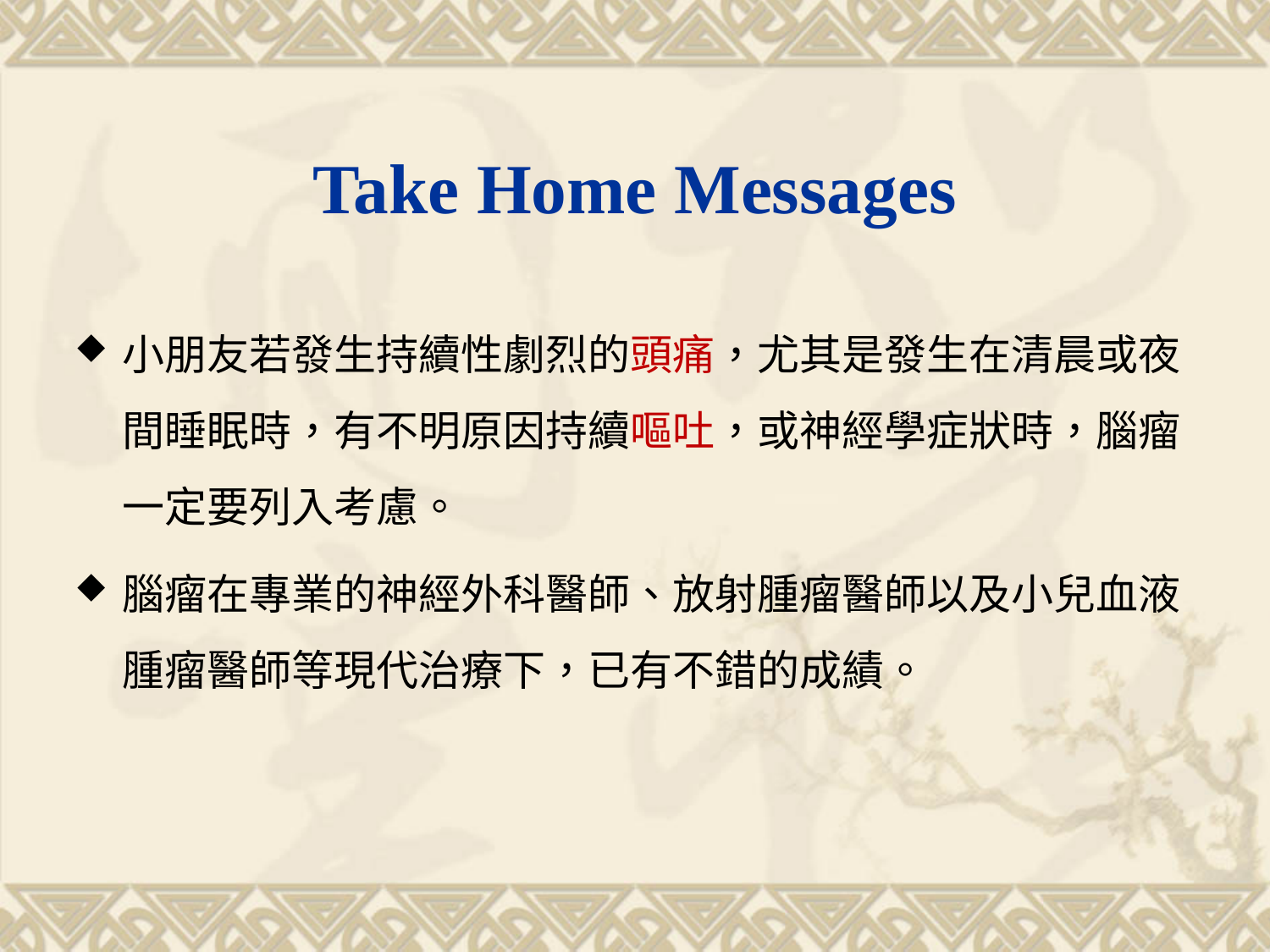

# Take Home Messages
小朋友若發生持續性劇烈的頭痛，尤其是發生在清晨或夜間睡眠時，有不明原因持續嘔吐，或神經學症狀時，腦瘤一定要列入考慮。
腦瘤在專業的神經外科醫師、放射腫瘤醫師以及小兒血液腫瘤醫師等現代治療下，已有不錯的成績。